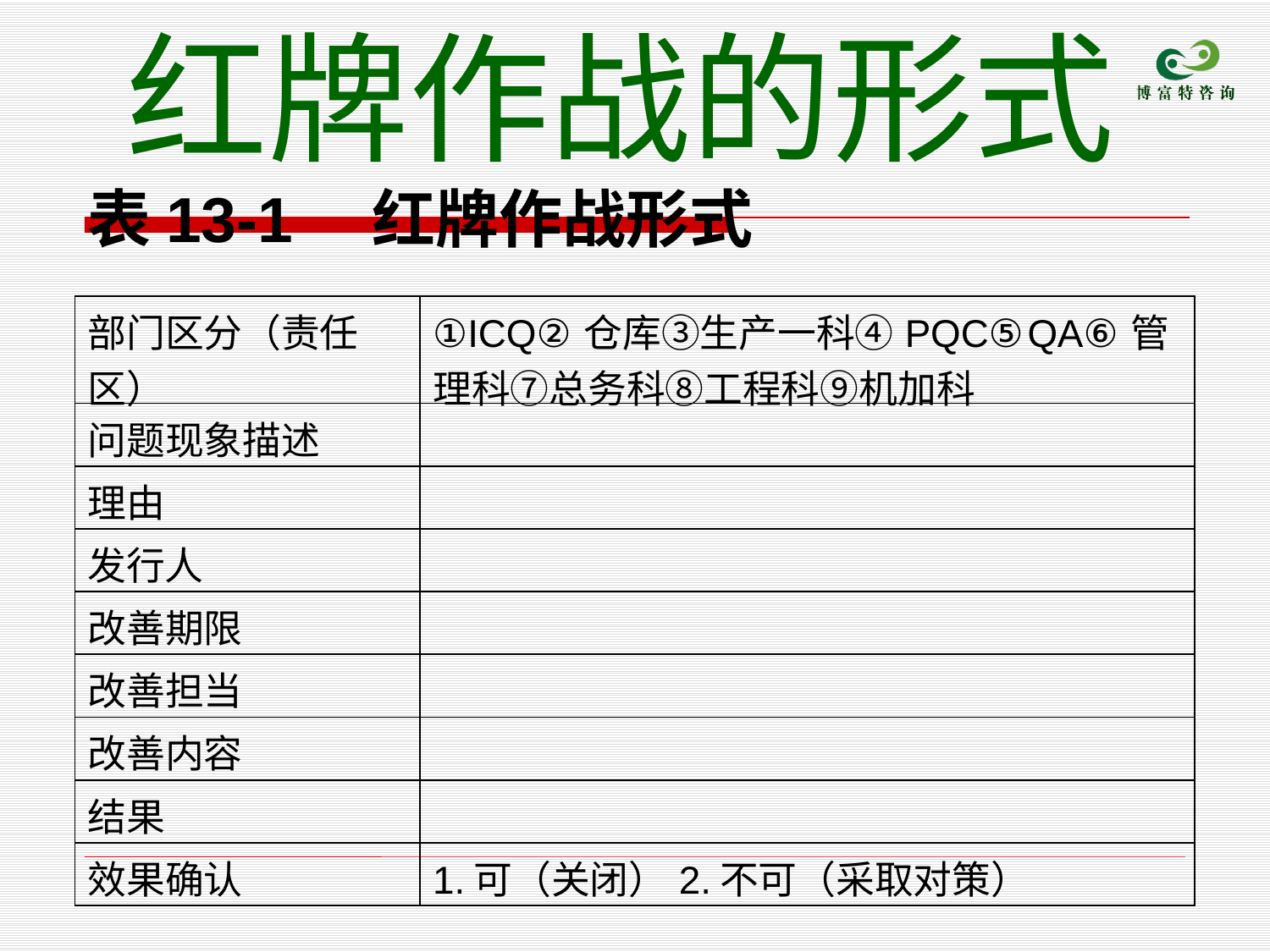

红牌作战的形式
表13-1　红牌作战形式
| 部门区分（责任区） | ①ICQ②仓库③生产一科④PQC⑤QA⑥管理科⑦总务科⑧工程科⑨机加科 |
| --- | --- |
| 问题现象描述 |  |
| 理由 |  |
| 发行人 |  |
| 改善期限 |  |
| 改善担当 |  |
| 改善内容 |  |
| 结果 |  |
| 效果确认 | 1.可（关闭）2.不可（采取对策） |
481